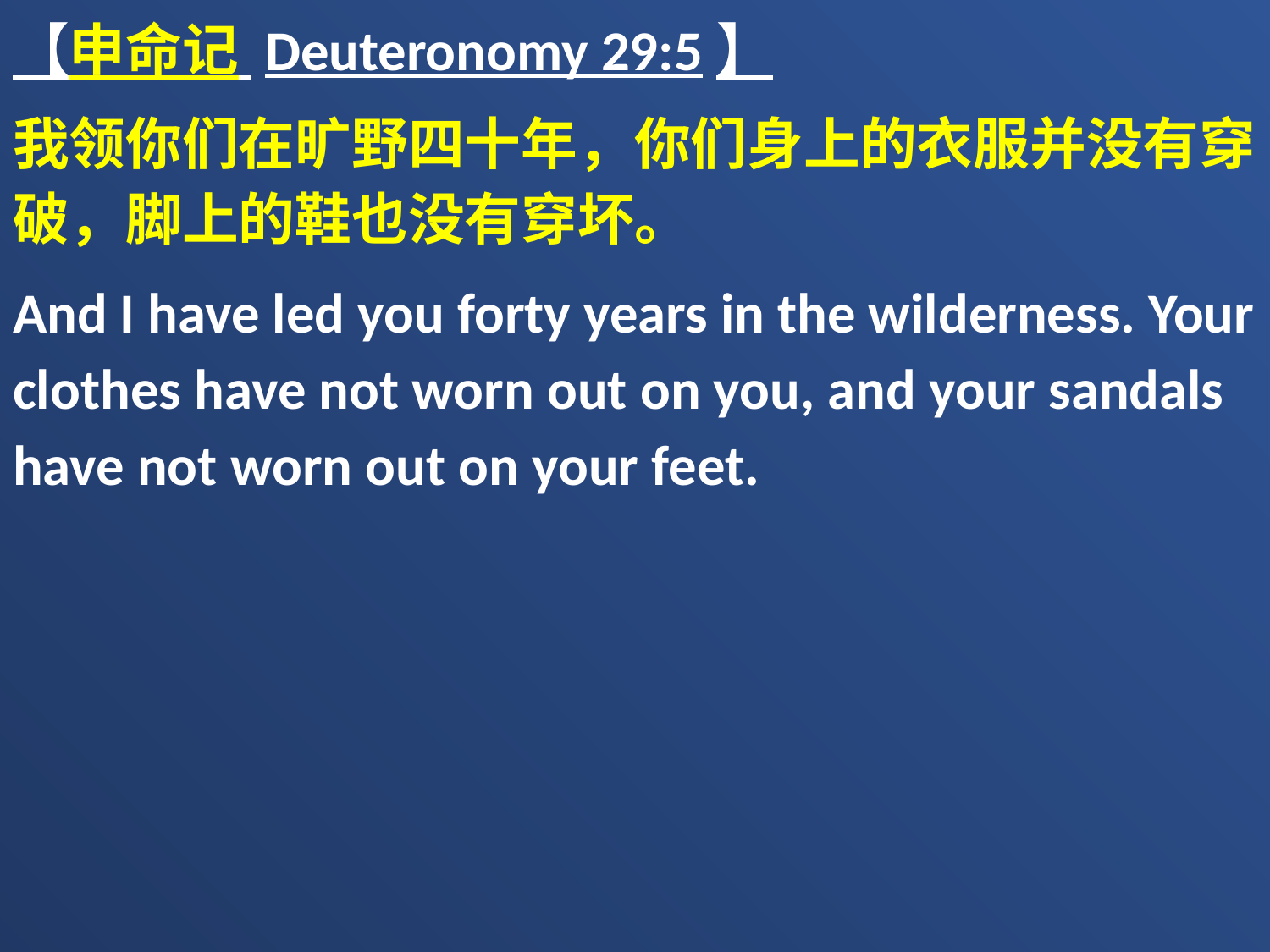

【申命记 Deuteronomy 29:5】
我领你们在旷野四十年，你们身上的衣服并没有穿破，脚上的鞋也没有穿坏。
And I have led you forty years in the wilderness. Your clothes have not worn out on you, and your sandals have not worn out on your feet.